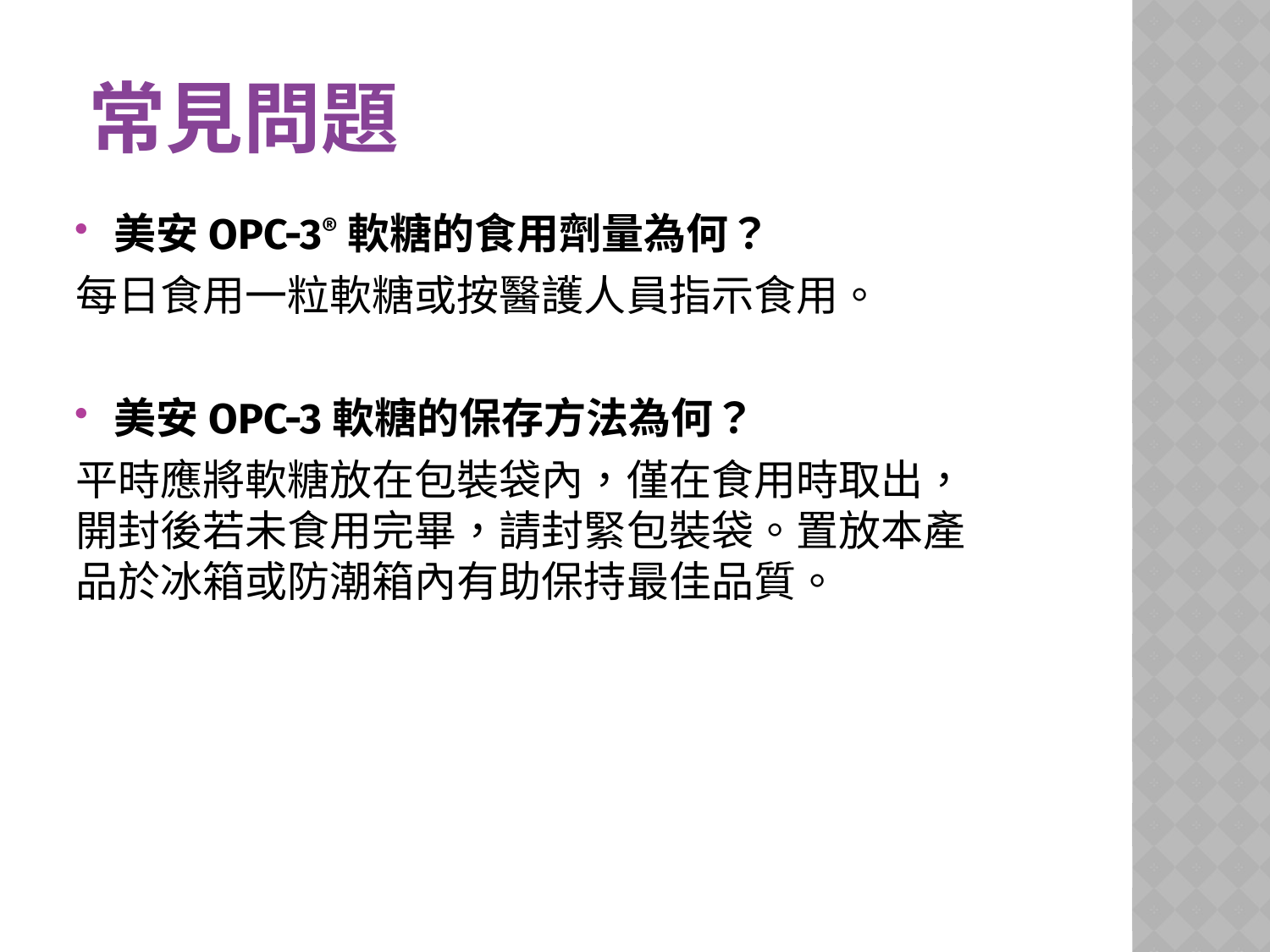

常見問題
美安OPC-3®軟糖的食用劑量為何？
每日食用一粒軟糖或按醫護人員指示食用。

美安OPC-3軟糖的保存方法為何？
平時應將軟糖放在包裝袋內，僅在食用時取出，開封後若未食用完畢，請封緊包裝袋。置放本產品於冰箱或防潮箱內有助保持最佳品質。